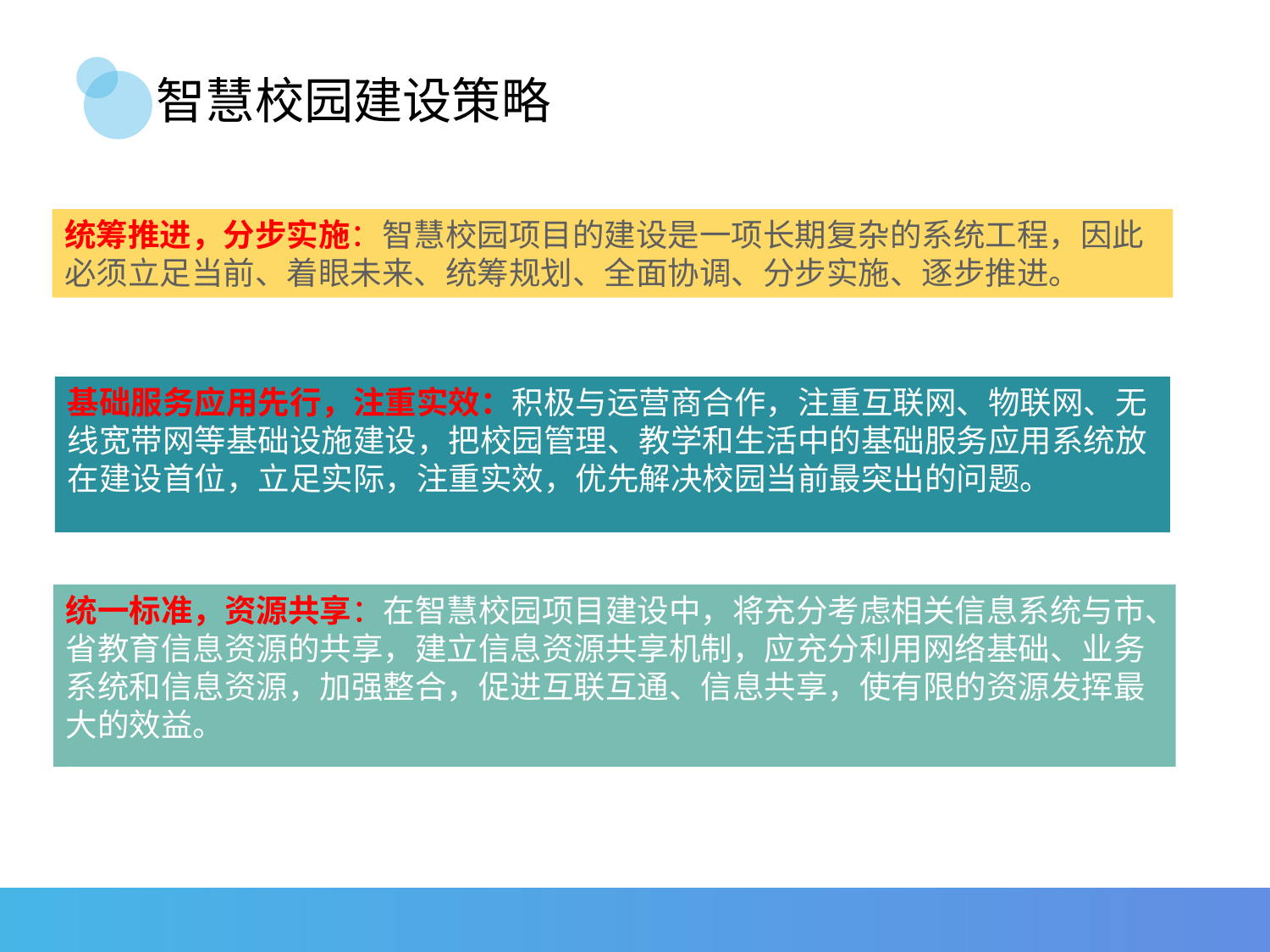

# 智慧校园建设策略
统筹推进，分步实施：智慧校园项目的建设是一项长期复杂的系统工程，因此必须立足当前、着眼未来、统筹规划、全面协调、分步实施、逐步推进。
基础服务应用先行，注重实效：积极与运营商合作，注重互联网、物联网、无线宽带网等基础设施建设，把校园管理、教学和生活中的基础服务应用系统放在建设首位，立足实际，注重实效，优先解决校园当前最突出的问题。
统一标准，资源共享：在智慧校园项目建设中，将充分考虑相关信息系统与市、省教育信息资源的共享，建立信息资源共享机制，应充分利用网络基础、业务系统和信息资源，加强整合，促进互联互通、信息共享，使有限的资源发挥最大的效益。
。